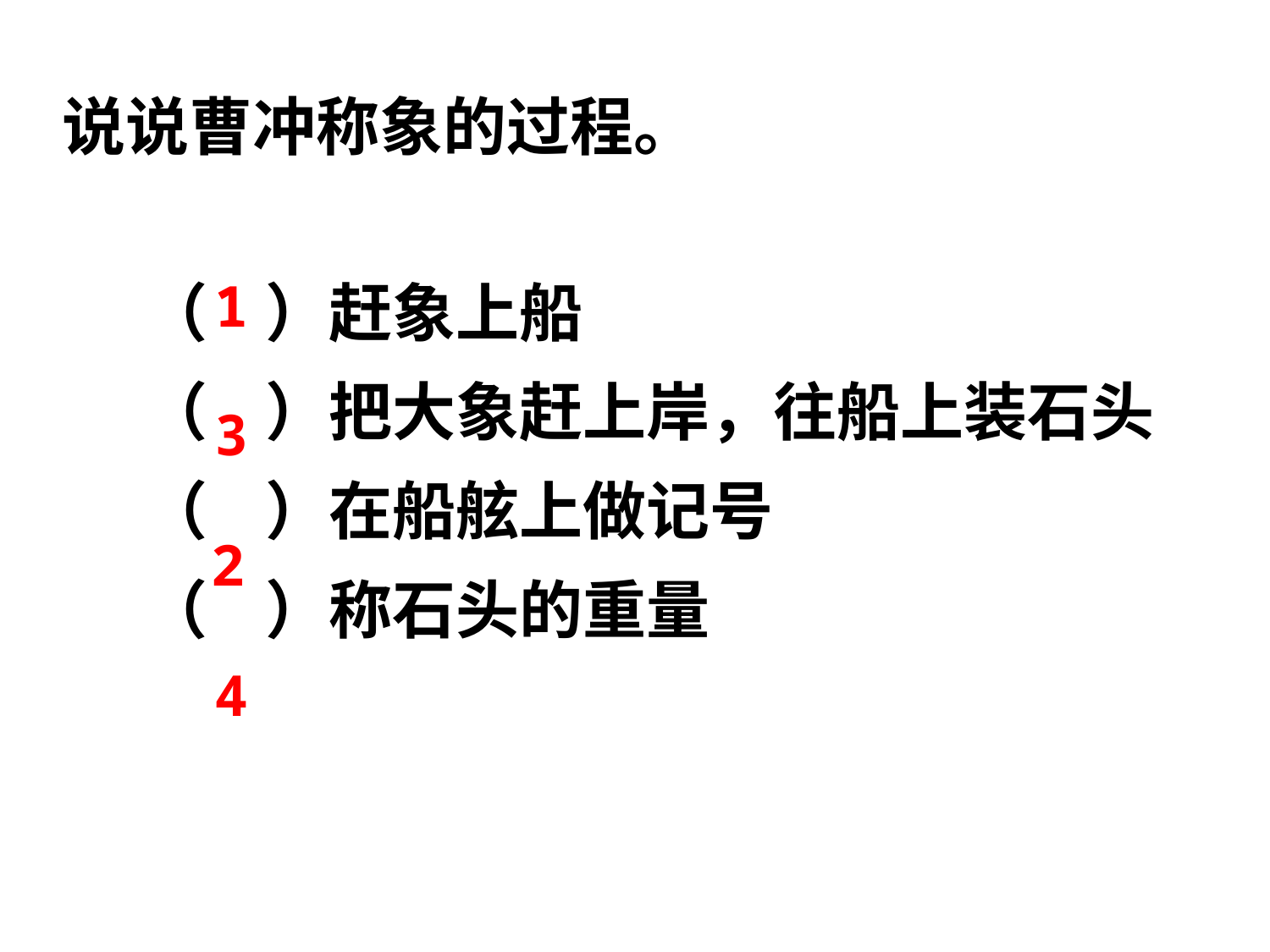

说说曹冲称象的过程。
（    ）赶象上船
（    ）把大象赶上岸，往船上装石头
（    ）在船舷上做记号
（    ）称石头的重量
1
3
2
4